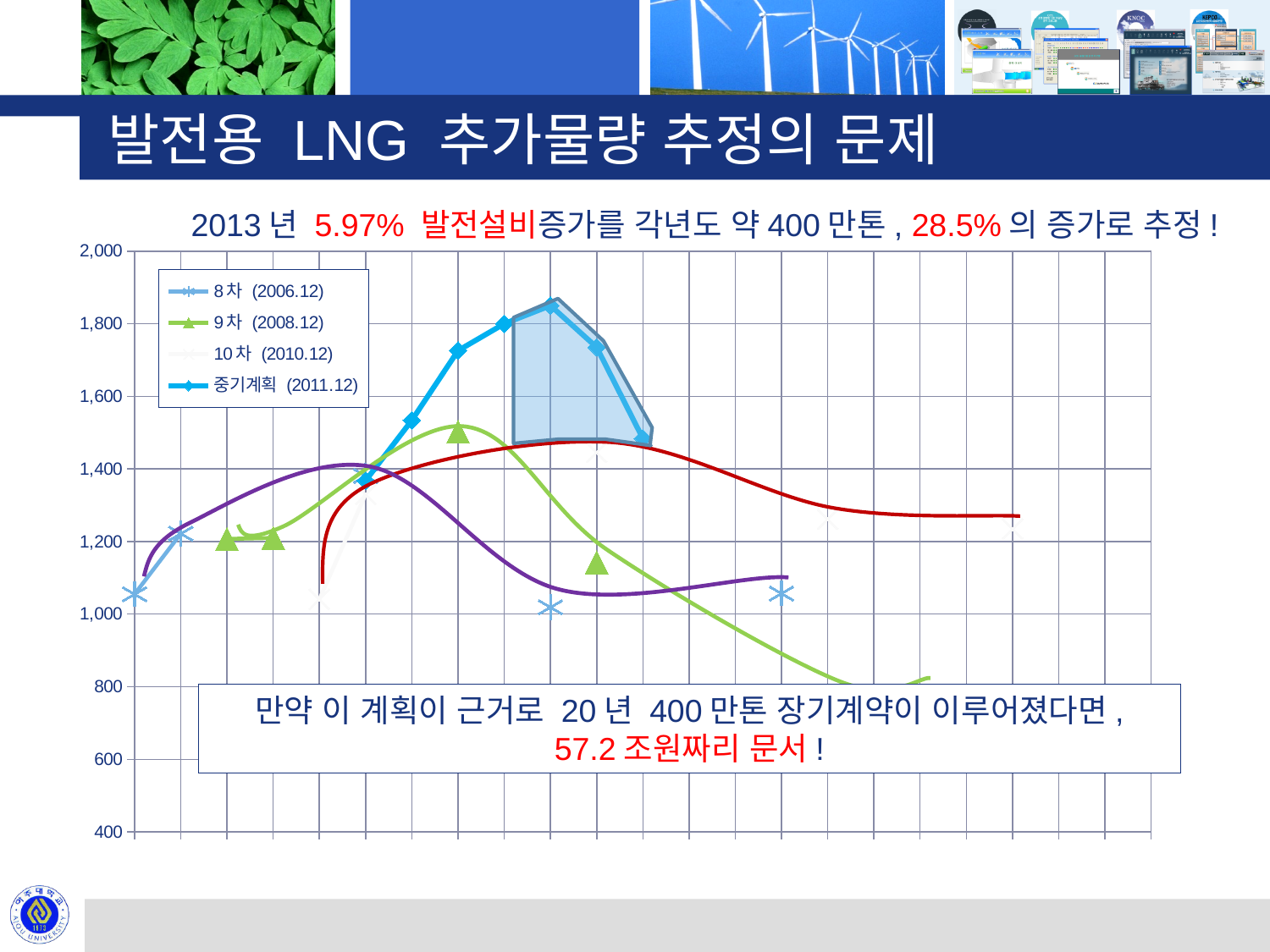

# 발전용 LNG 추가물량 추정의 문제

[unsupported chart]

2013년 5.97% 발전설비증가를 각년도 약400만톤, 28.5%의 증가로 추정!

만약 이 계획이 근거로 20년 400만톤 장기계약이 이루어졌다면,
57.2조원짜리 문서!